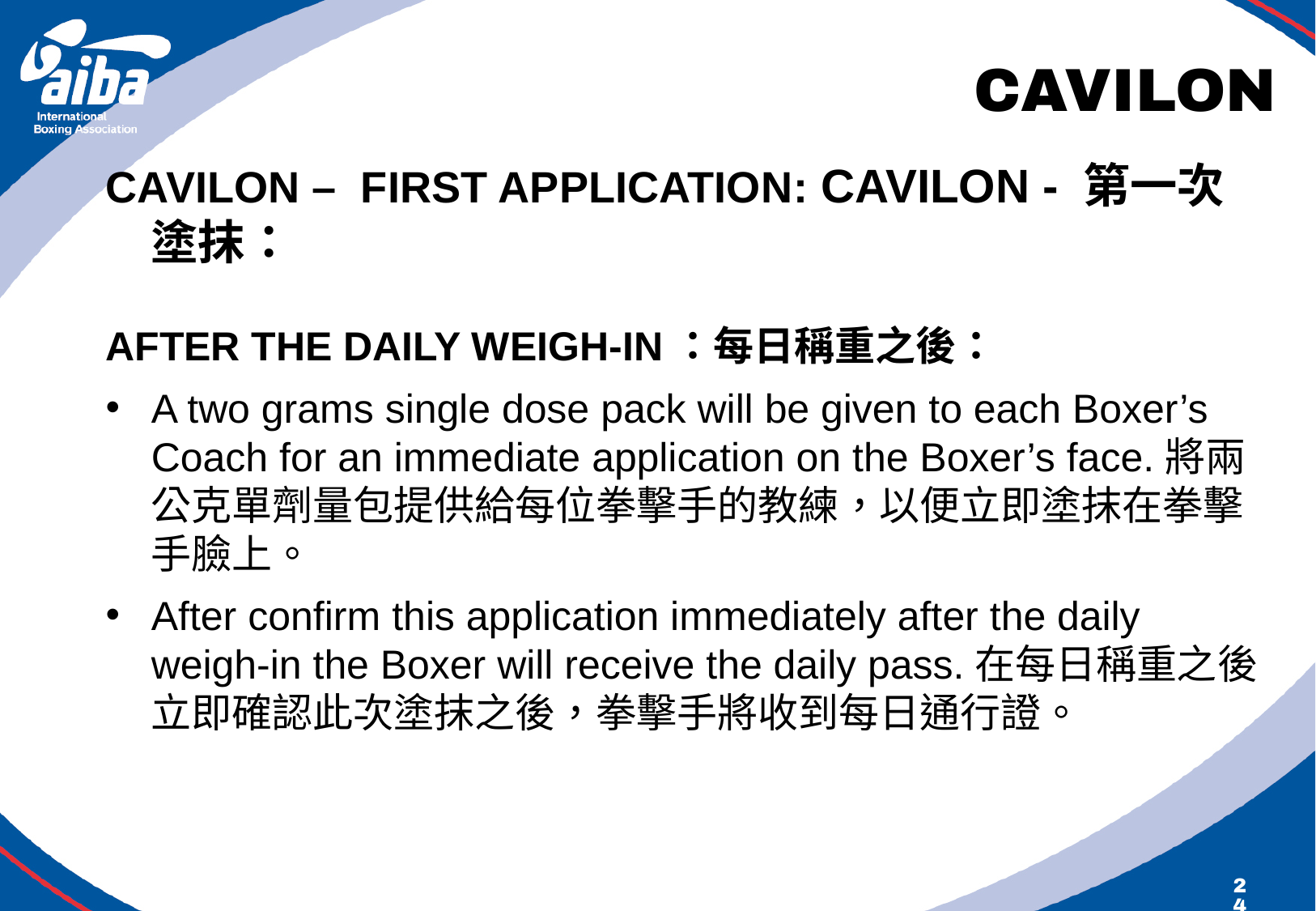

# CAVILON
CAVILON –  FIRST APPLICATION: CAVILON - 第一次塗抹：

AFTER THE DAILY WEIGH-IN：每日稱重之後：
A two grams single dose pack will be given to each Boxer’s Coach for an immediate application on the Boxer’s face.將兩公克單劑量包提供給每位拳擊手的教練，以便立即塗抹在拳擊手臉上。
After confirm this application immediately after the daily weigh-in the Boxer will receive the daily pass.在每日稱重之後立即確認此次塗抹之後，拳擊手將收到每日通行證。

245